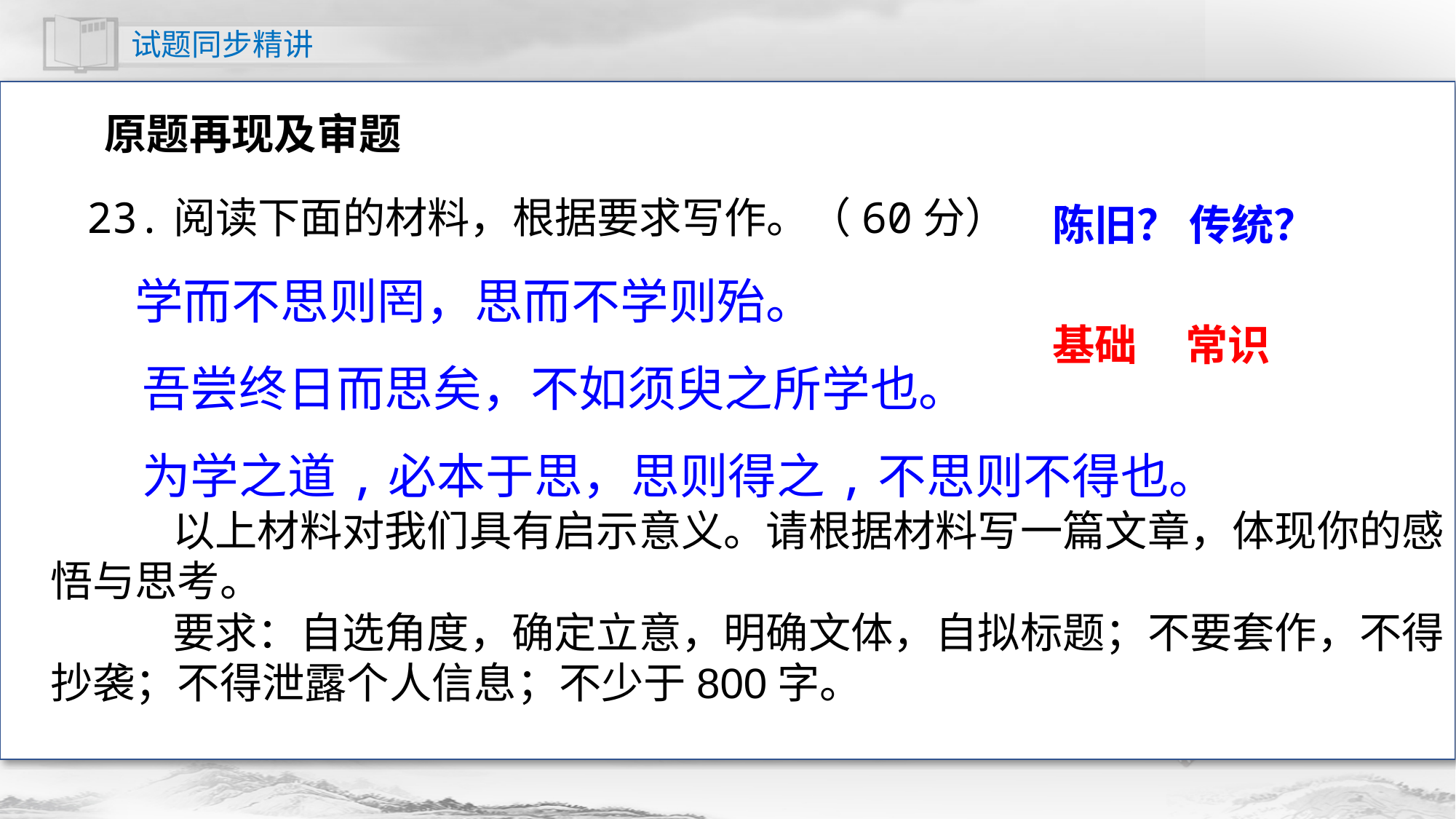

原题再现及审题
23.阅读下面的材料，根据要求写作。（60分）
    学而不思则罔，思而不学则殆。
    吾尝终日而思矣，不如须臾之所学也。
    为学之道,必本于思，思则得之,不思则不得也。
        以上材料对我们具有启示意义。请根据材料写一篇文章，体现你的感悟与思考。
        要求：自选角度，确定立意，明确文体，自拟标题；不要套作，不得抄袭；不得泄露个人信息；不少于800字。
     陈旧？ 传统？
     基础     常识